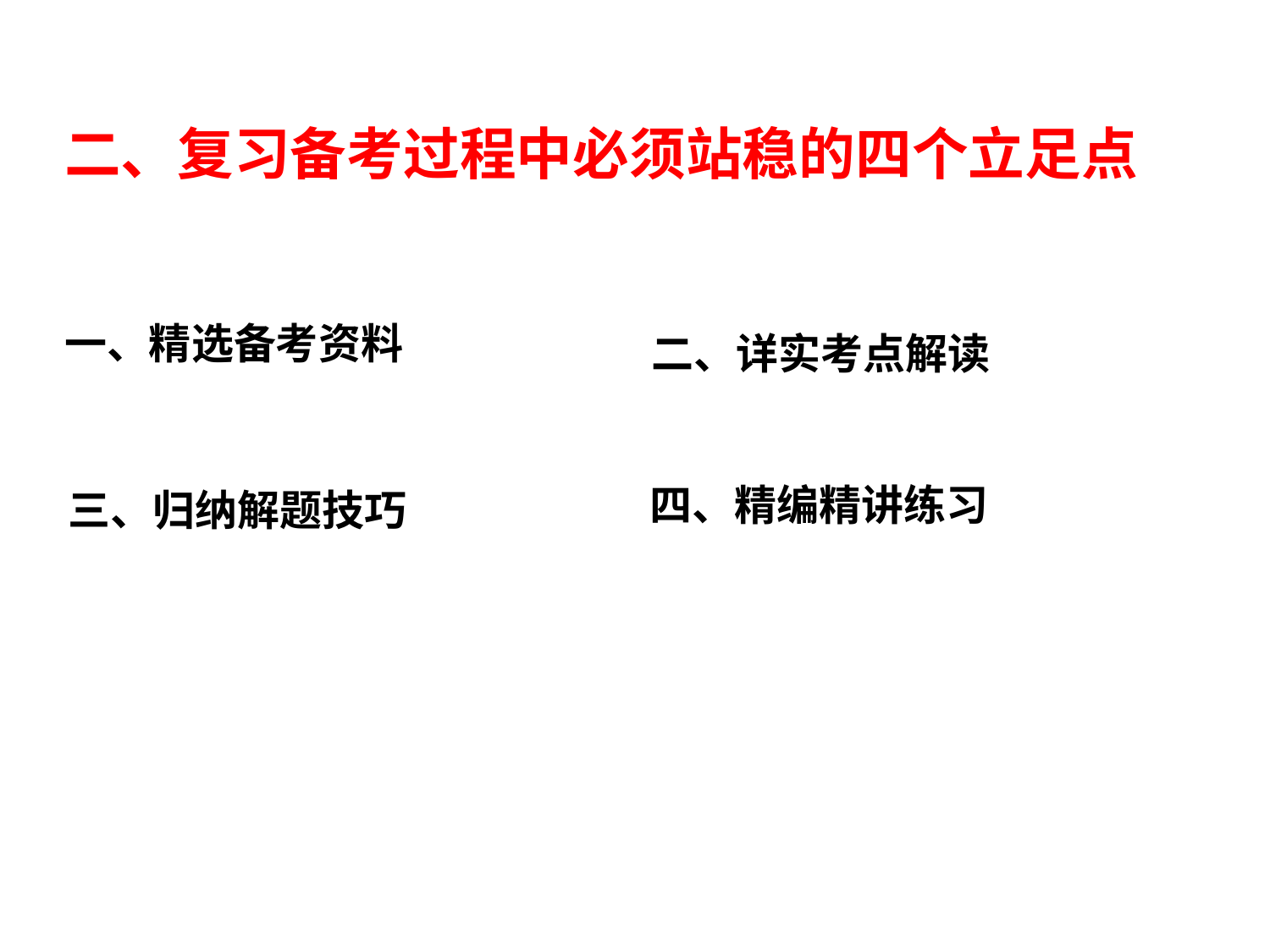

二、复习备考过程中必须站稳的四个立足点

一、精选备考资料
二、详实考点解读
四、精编精讲练习
三、归纳解题技巧